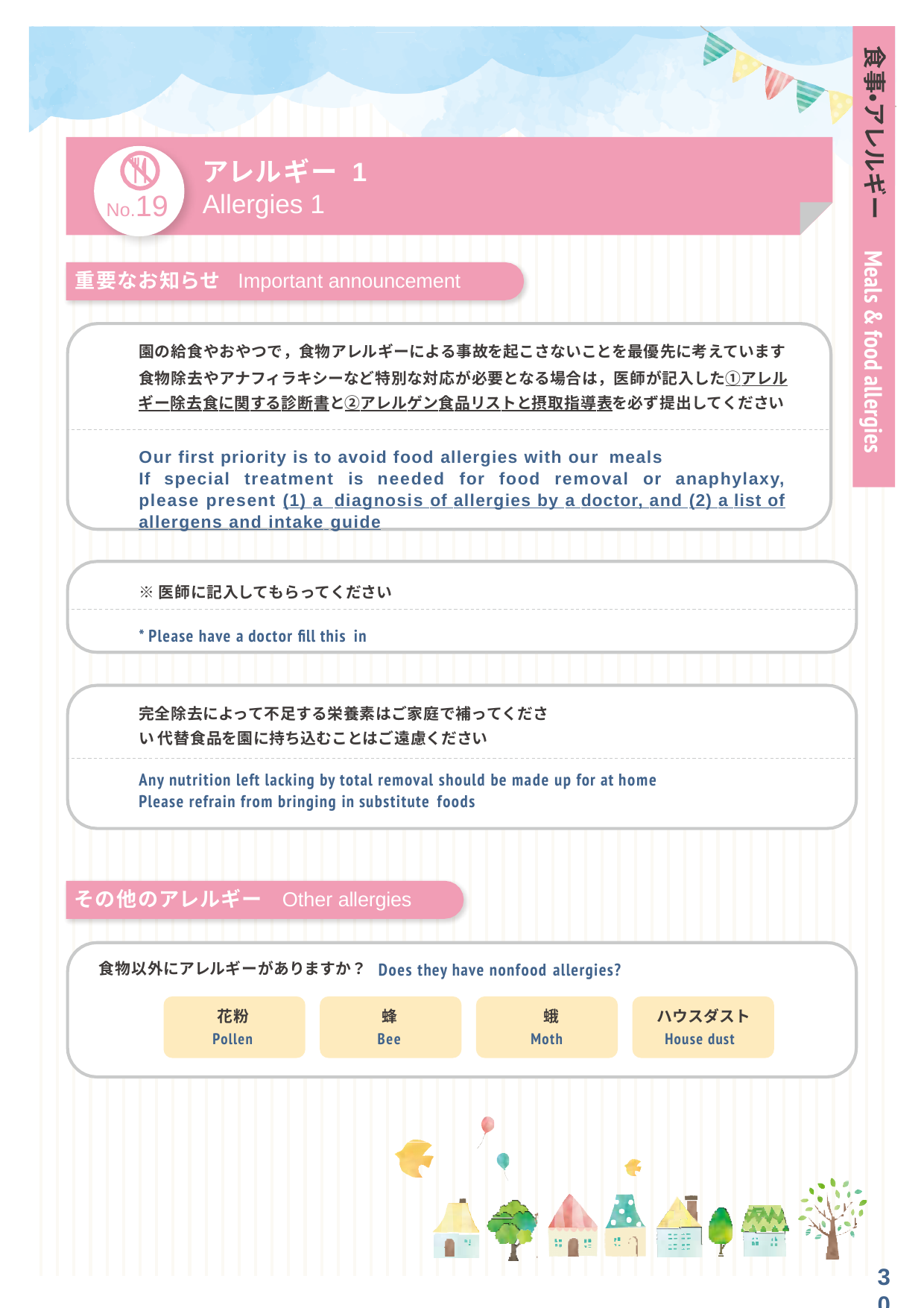

食事・アレルギー

アレルギー 1
No.19
Allergies 1
Meals & food allergies
重要なお知らせ
Important announcement

園の給食やおやつで，食物アレルギーによる事故を起こさないことを最優先に考えています
食物除去やアナフィラキシーなど特別な対応が必要となる場合は，医師が記入した①アレル ギー除去食に関する診断書と②アレルゲン食品リストと摂取指導表を必ず提出してください

Our first priority is to avoid food allergies with our meals
If special treatment is needed for food removal or anaphylaxy, please present (1) a  diagnosis of allergies by a doctor, and (2) a list of allergens and intake guide

※医師に記入してもらってください

* Please have a doctor fill this in

完全除去によって不足する栄養素はご家庭で補ってください 代替食品を園に持ち込むことはご遠慮ください
Any nutrition left lacking by total removal should be made up for at home  Please refrain from bringing in substitute foods

その他のアレルギー
Other allergies

Does they have nonfood allergies?
食物以外にアレルギーがありますか？

蜂	蛾
Bee	Moth
ハウスダスト
House dust
花粉
Pollen

30